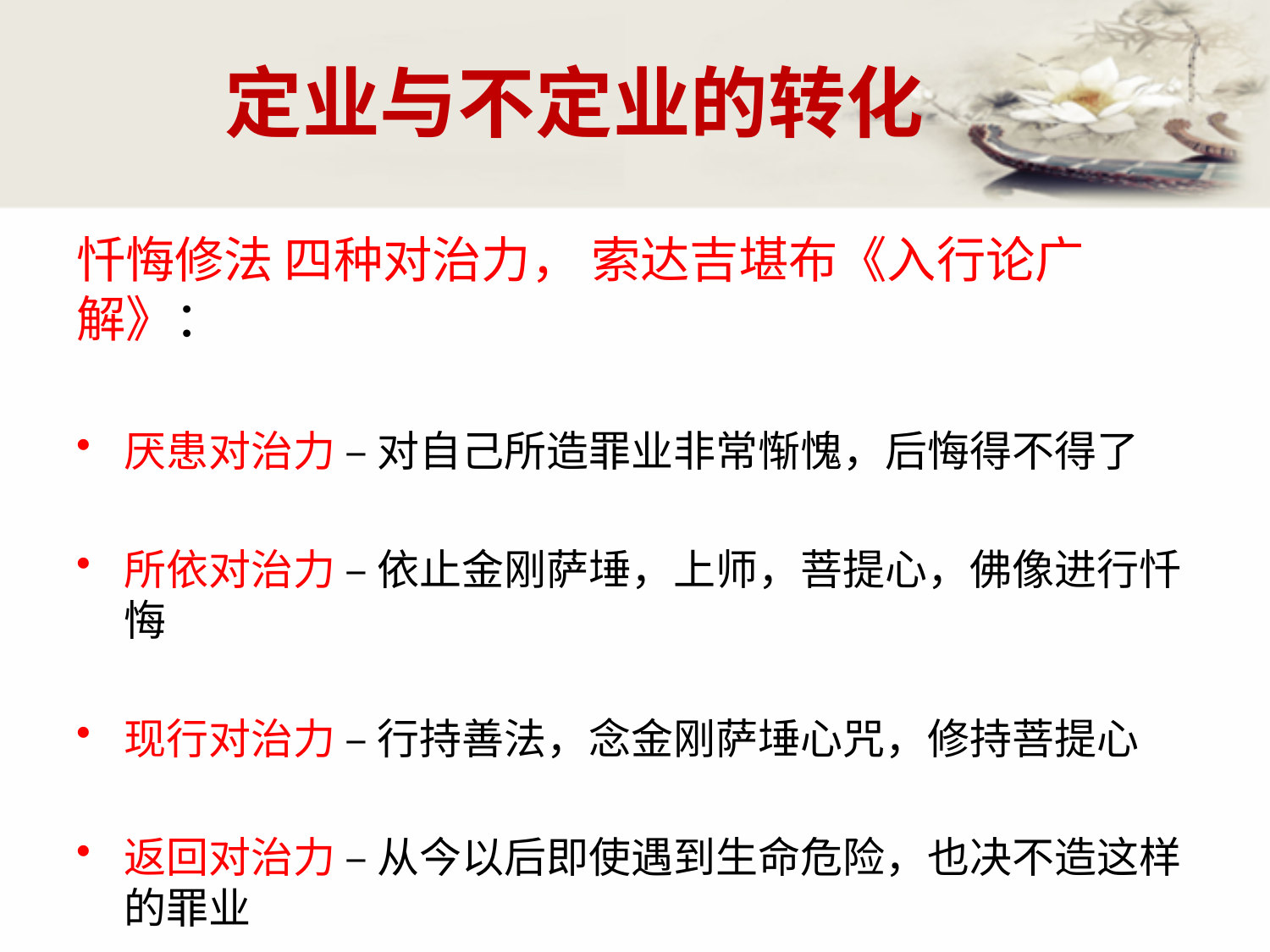

# 定业与不定业的转化
忏悔修法 四种对治力， 索达吉堪布《入行论广解》：

厌患对治力 – 对自己所造罪业非常惭愧，后悔得不得了

所依对治力 – 依止金刚萨埵，上师，菩提心，佛像进行忏悔

现行对治力 – 行持善法，念金刚萨埵心咒，修持菩提心

返回对治力 – 从今以后即使遇到生命危险，也决不造这样的罪业